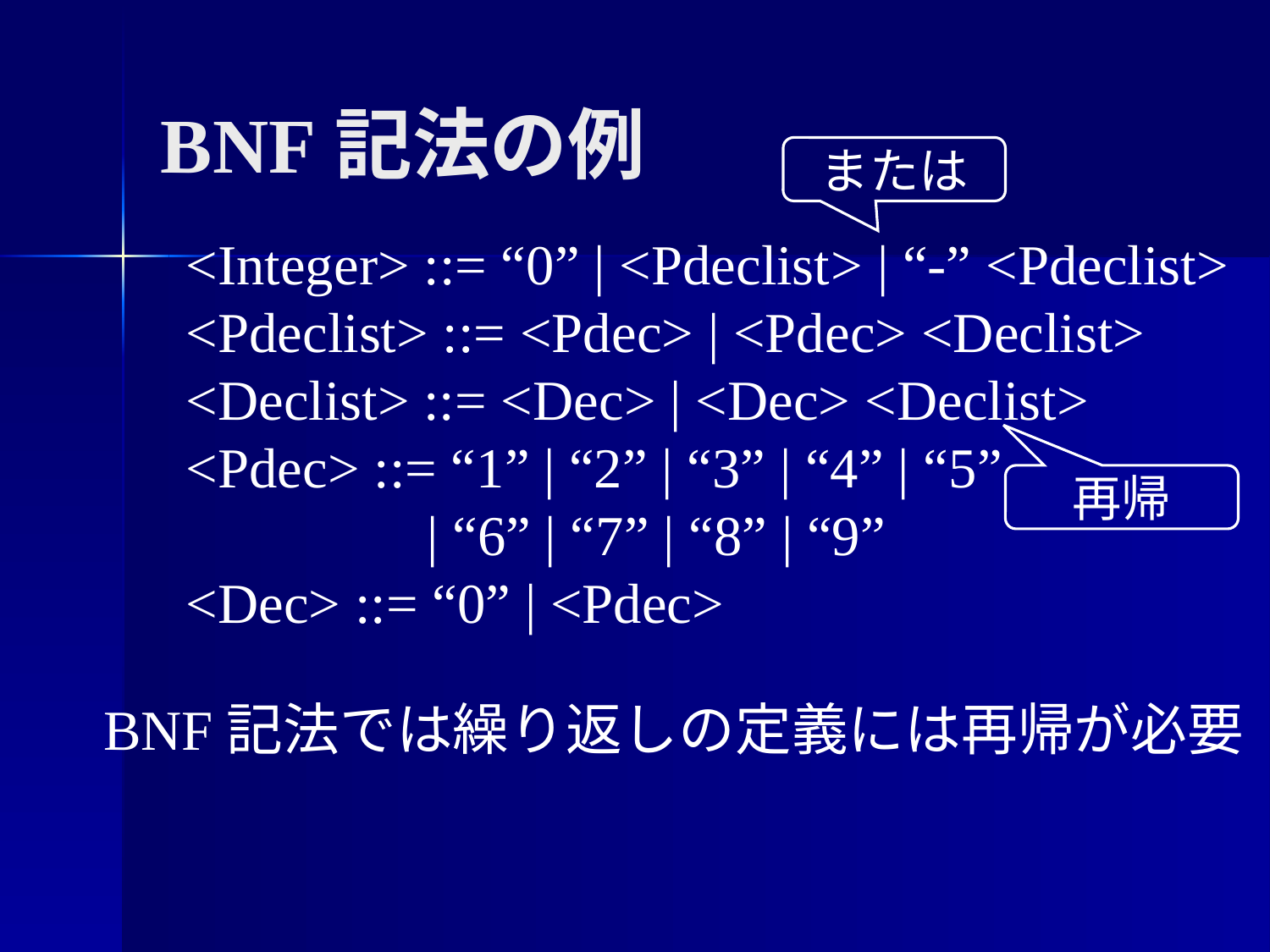

# BNF記法の例
または
<Integer> ::= “0” | <Pdeclist> | “-” <Pdeclist>
<Pdeclist> ::= <Pdec> | <Pdec> <Declist>
<Declist> ::= <Dec> | <Dec> <Declist>
<Pdec> ::= “1” | “2” | “3” | “4” | “5”
                 | “6” | “7” | “8” | “9”
<Dec> ::= “0” | <Pdec>
再帰
BNF記法では繰り返しの定義には再帰が必要